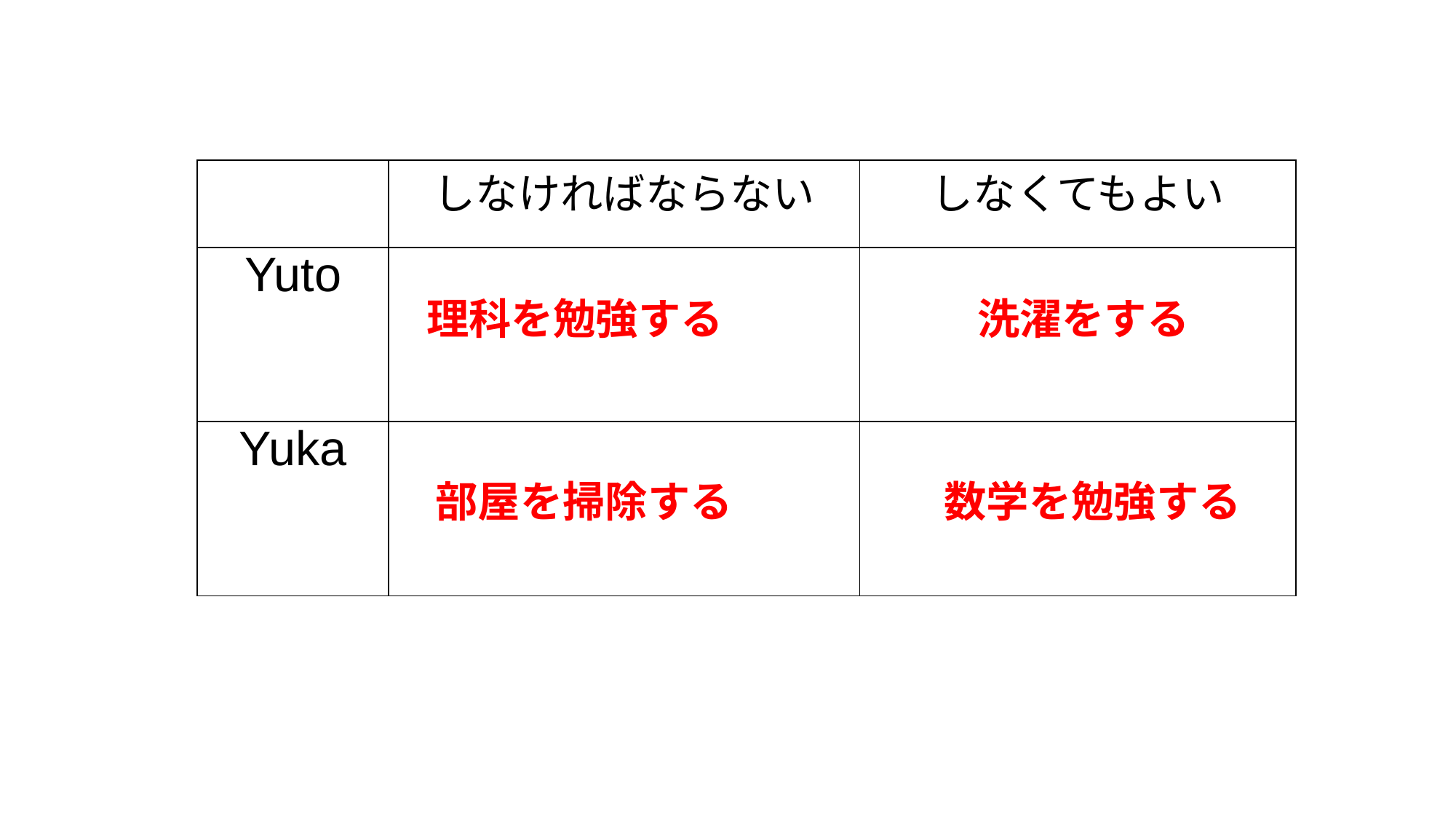

|  | しなければならない | しなくてもよい |
| --- | --- | --- |
| Yuto |  |  |
| Yuka |  |  |
理科を勉強する　　　　　　洗濯をする
部屋を掃除する　　　　　数学を勉強する